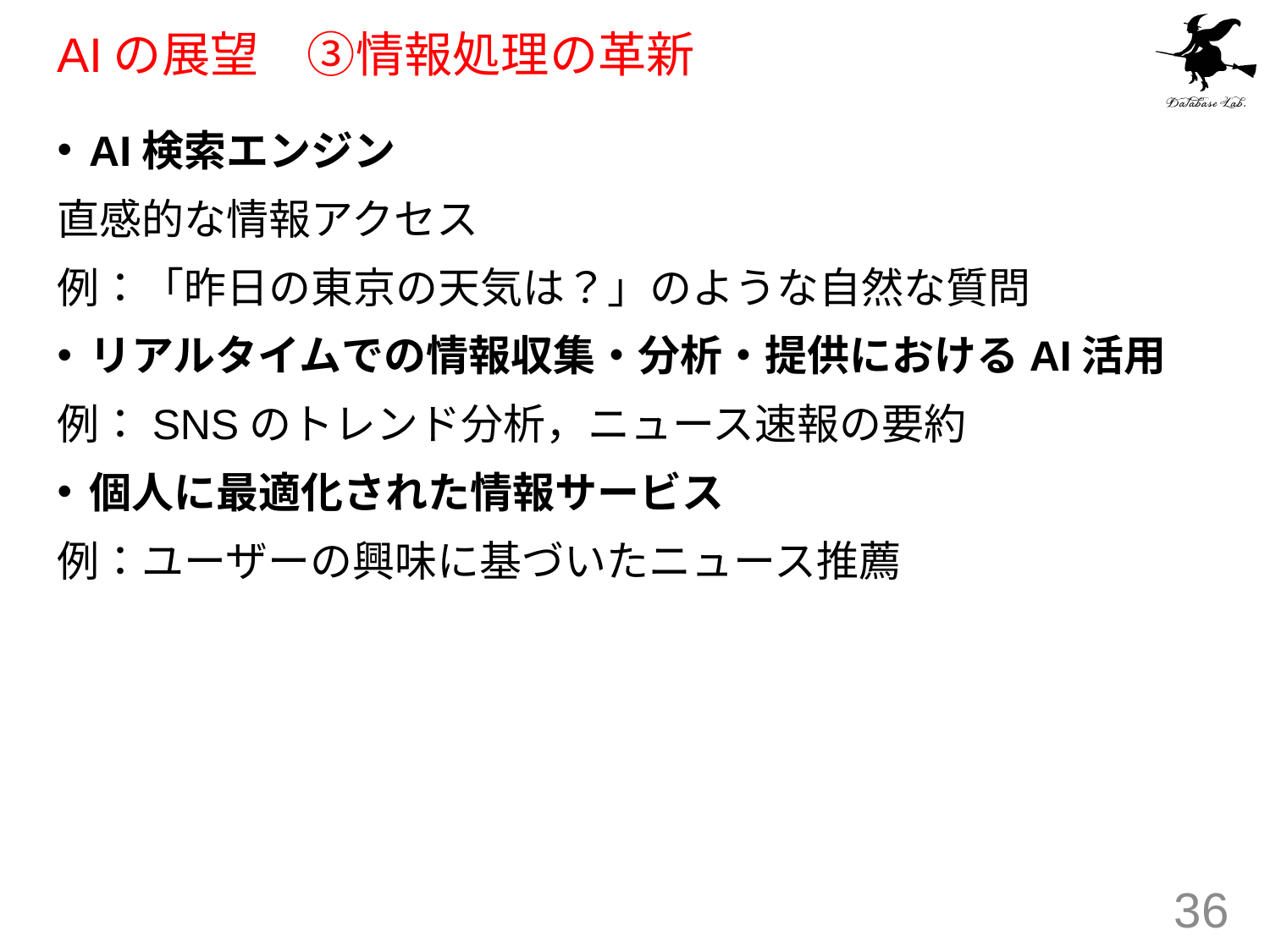

# AIの展望　③情報処理の革新
AI検索エンジン
直感的な情報アクセス
例：「昨日の東京の天気は？」のような自然な質問
リアルタイムでの情報収集・分析・提供におけるAI活用
例：SNSのトレンド分析，ニュース速報の要約
個人に最適化された情報サービス
例：ユーザーの興味に基づいたニュース推薦

36